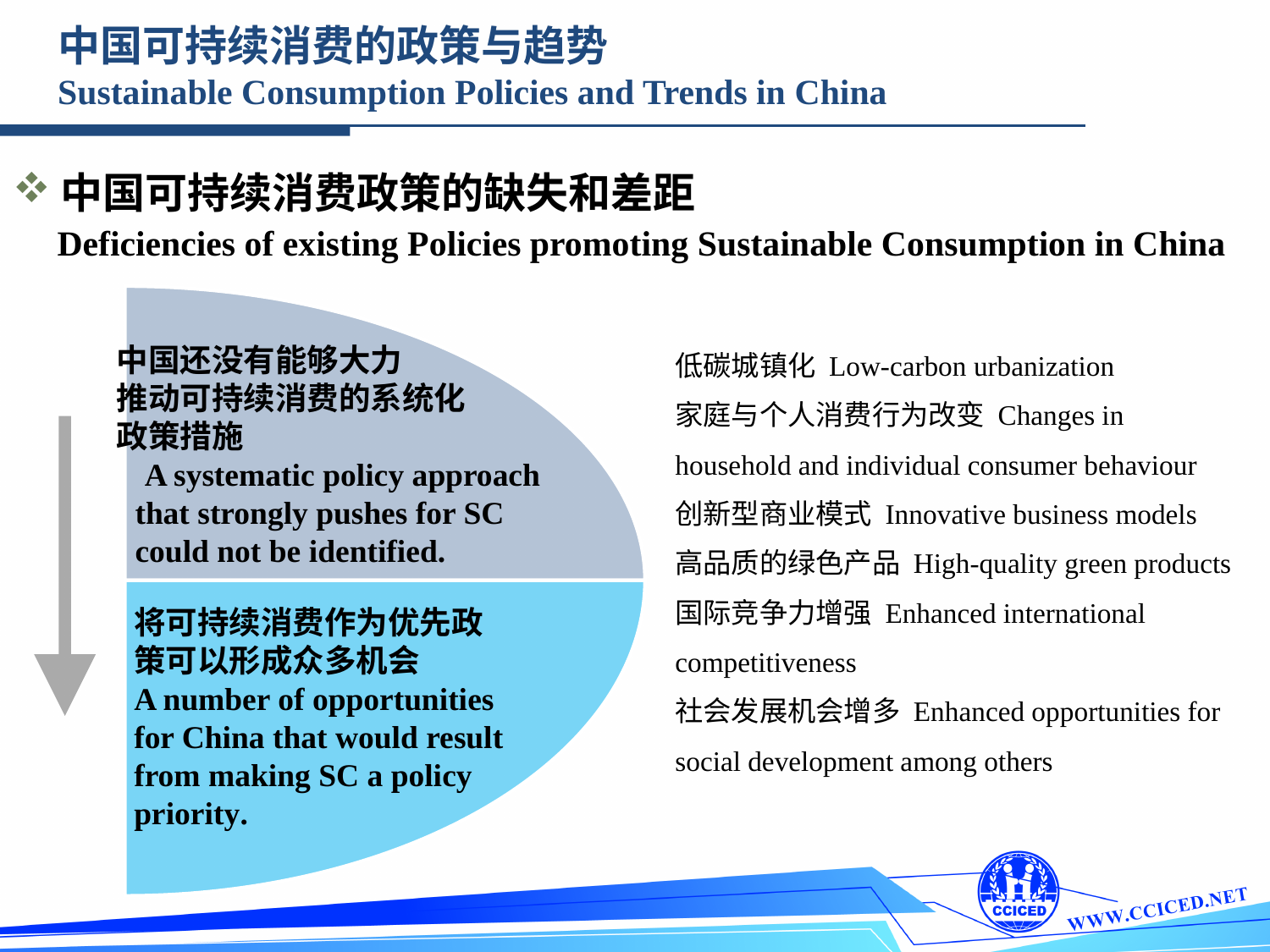

中国可持续消费的政策与趋势
Sustainable Consumption Policies and Trends in China
中国可持续消费政策的缺失和差距
     Deficiencies of existing Policies promoting Sustainable Consumption in China

低碳城镇化 Low-carbon urbanization
家庭与个人消费行为改变 Changes in household and individual consumer behaviour
创新型商业模式 Innovative business models
高品质的绿色产品 High-quality green products
国际竞争力增强 Enhanced international competitiveness
社会发展机会增多 Enhanced opportunities for social development among others

   中国还没有能够大力
   推动可持续消费的系统化
   政策措施
   A systematic policy approach that strongly pushes for SC could not be identified.

将可持续消费作为优先政策可以形成众多机会
A number of opportunities for China that would result from making SC a policy priority.